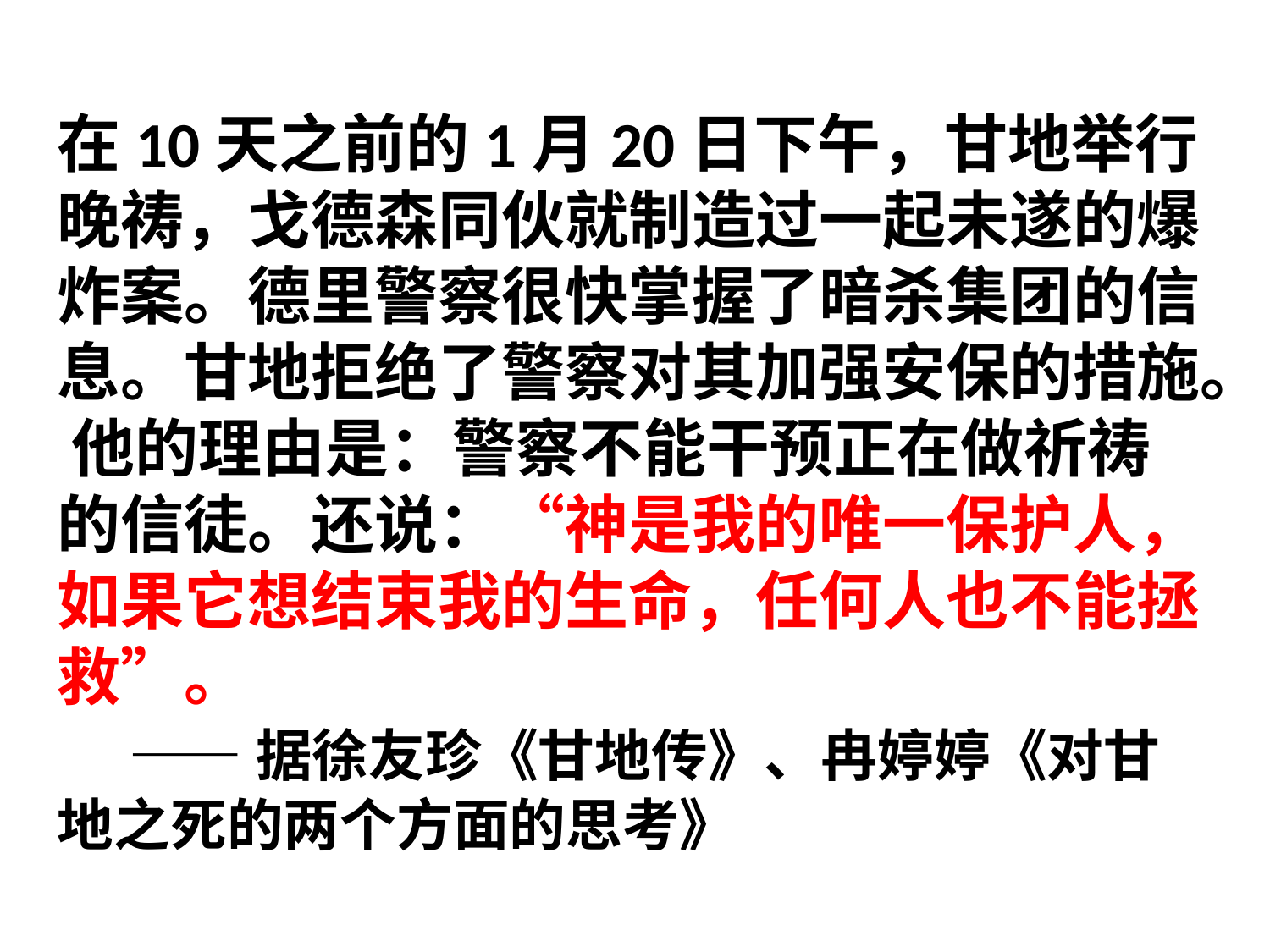

在10天之前的1月20日下午，甘地举行晚祷，戈德森同伙就制造过一起未遂的爆炸案。德里警察很快掌握了暗杀集团的信息。甘地拒绝了警察对其加强安保的措施。 他的理由是：警察不能干预正在做祈祷的信徒。还说：“神是我的唯一保护人，如果它想结束我的生命，任何人也不能拯救”。
     ——据徐友珍《甘地传》、冉婷婷《对甘地之死的两个方面的思考》